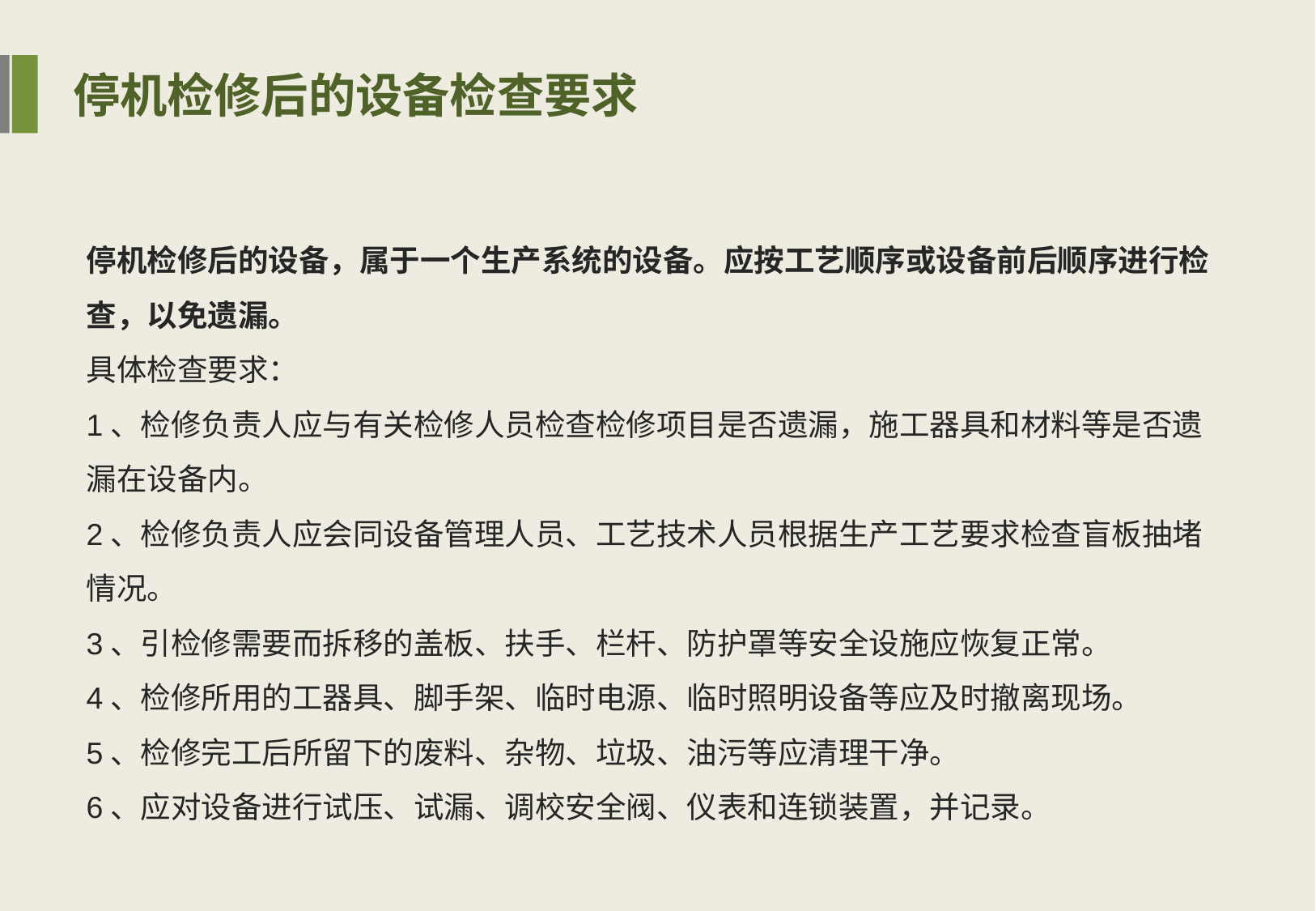

停机检修后的设备检查要求
停机检修后的设备，属于一个生产系统的设备。应按工艺顺序或设备前后顺序进行检查，以免遗漏。
具体检查要求：
1、检修负责人应与有关检修人员检查检修项目是否遗漏，施工器具和材料等是否遗漏在设备内。
2、检修负责人应会同设备管理人员、工艺技术人员根据生产工艺要求检查盲板抽堵情况。
3、引检修需要而拆移的盖板、扶手、栏杆、防护罩等安全设施应恢复正常。
4、检修所用的工器具、脚手架、临时电源、临时照明设备等应及时撤离现场。
5、检修完工后所留下的废料、杂物、垃圾、油污等应清理干净。
6、应对设备进行试压、试漏、调校安全阀、仪表和连锁装置，并记录。